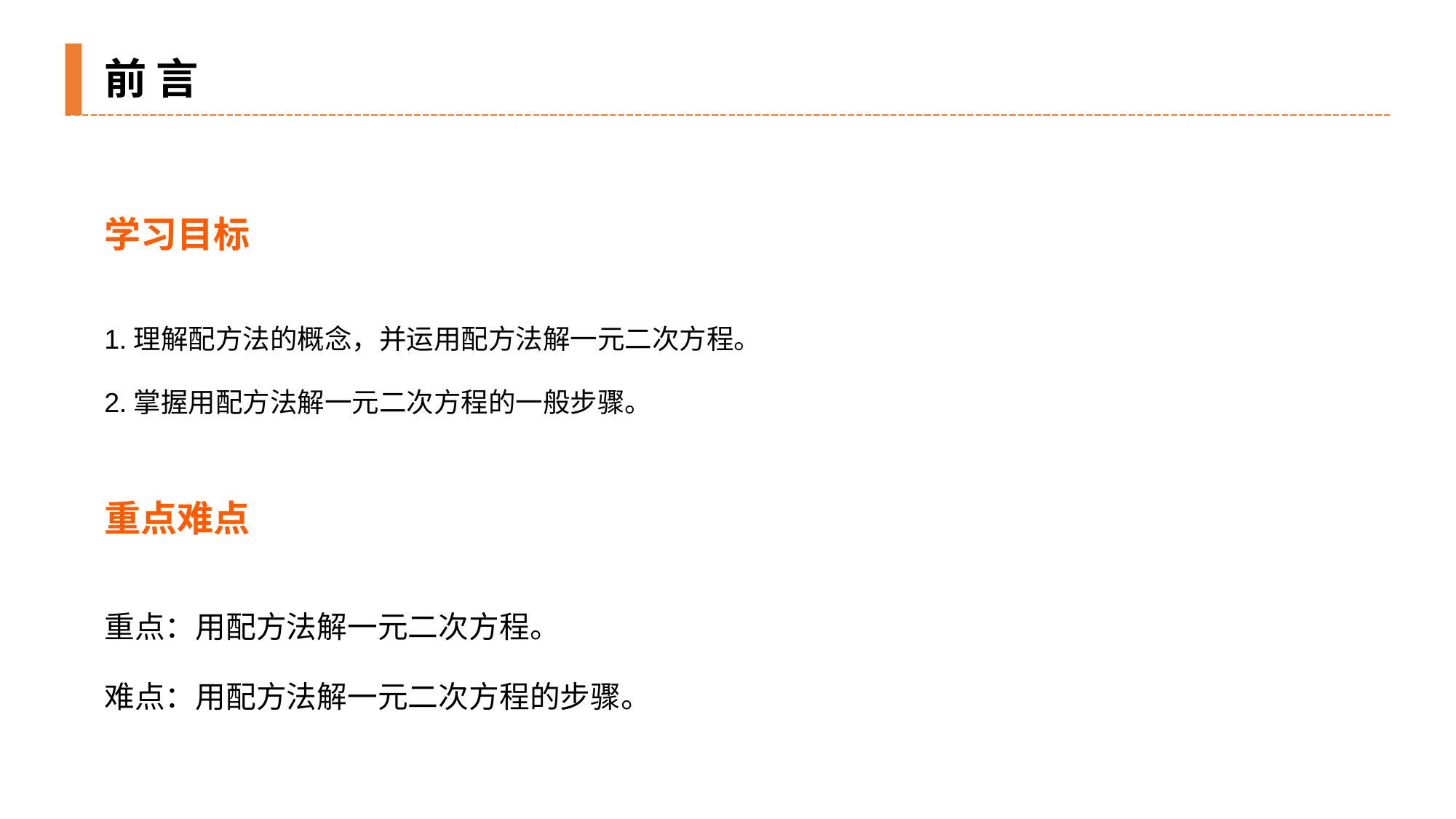

前 言
学习目标
1.理解配方法的概念，并运用配方法解一元二次方程。
2.掌握用配方法解一元二次方程的一般步骤。
重点难点
重点：用配方法解一元二次方程。
难点：用配方法解一元二次方程的步骤。